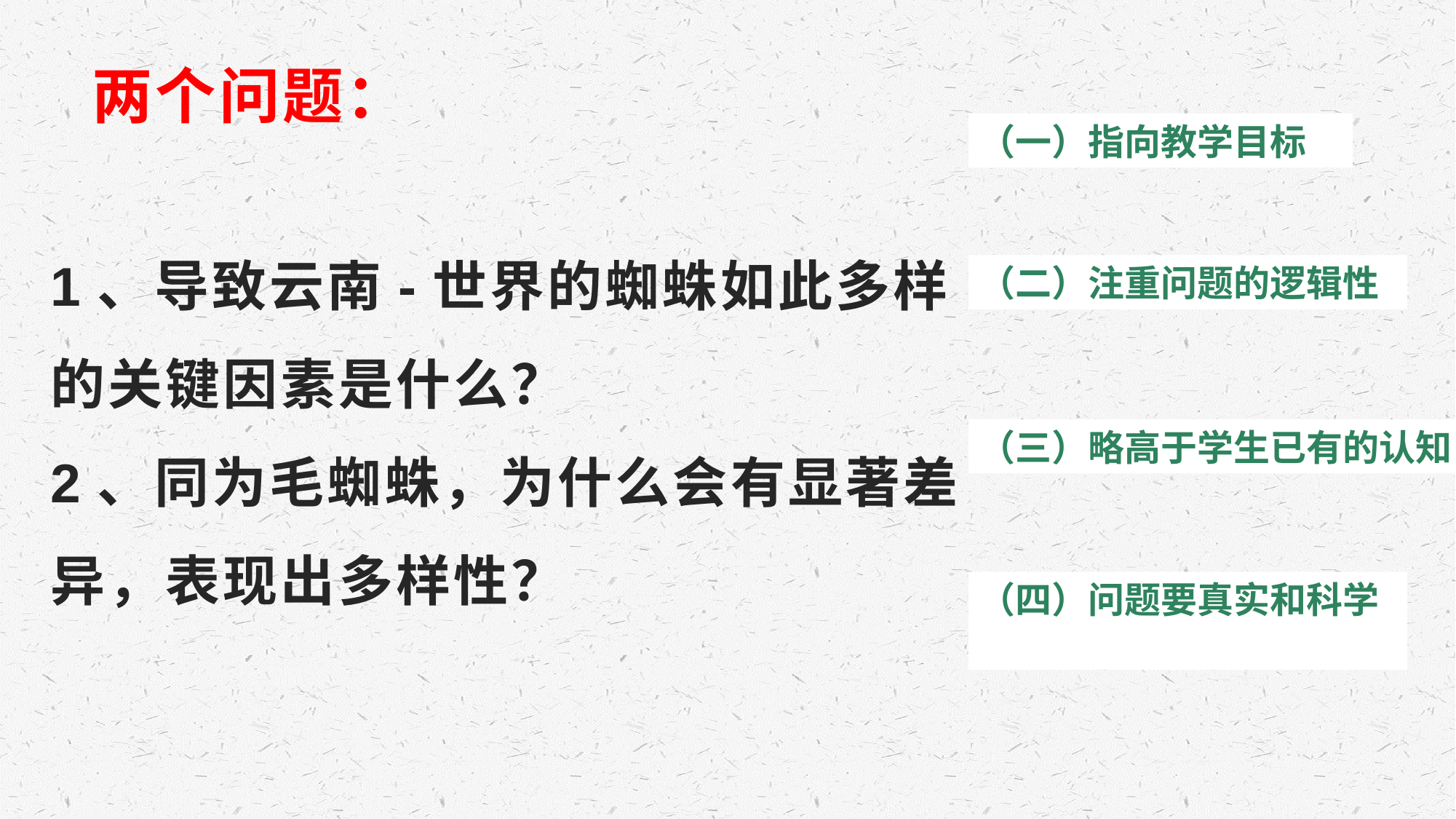

# 两个问题：
（一）指向教学目标
1、导致云南-世界的蜘蛛如此多样的关键因素是什么？
2、同为毛蜘蛛，为什么会有显著差异，表现出多样性？
（二）注重问题的逻辑性
（三）略高于学生已有的认知
（四）问题要真实和科学